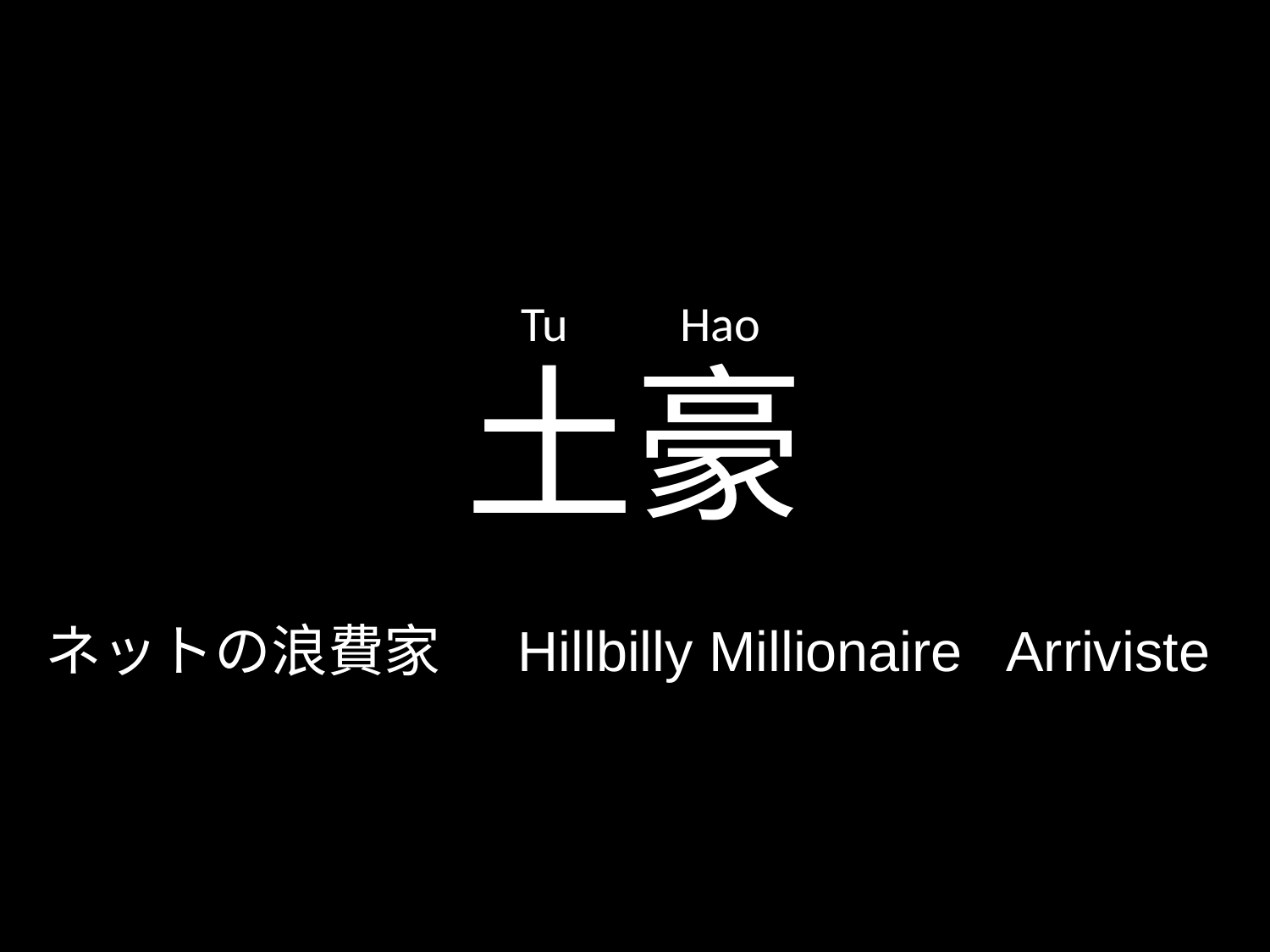

Tu          Hao
# 土豪
ネットの浪費家     Hillbilly Millionaire   Arriviste